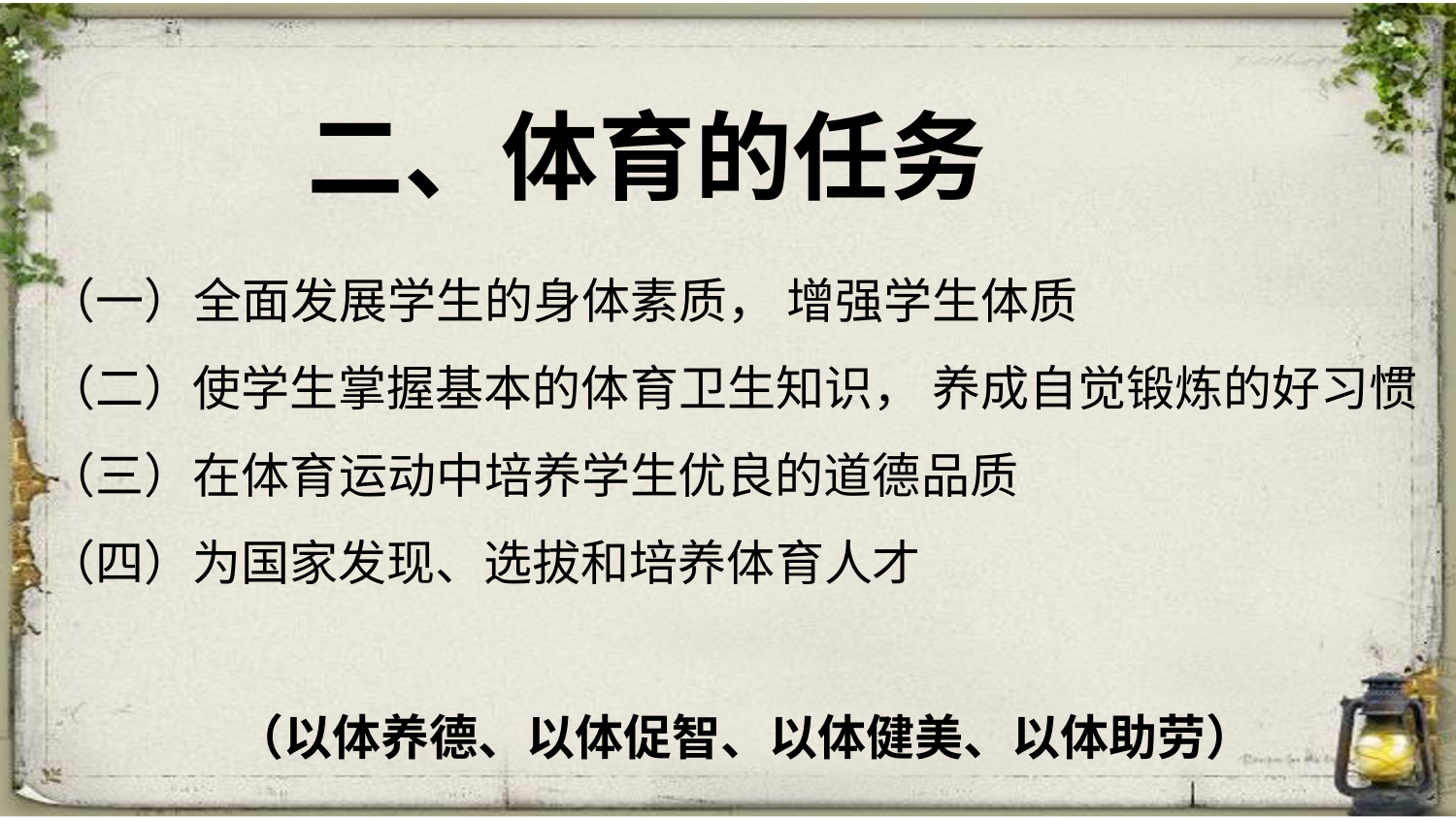

二、体育的任务
（一）全面发展学生的身体素质， 增强学生体质
（二）使学生掌握基本的体育卫生知识， 养成自觉锻炼的好习惯
（三）在体育运动中培养学生优良的道德品质
（四）为国家发现、选拔和培养体育人才

（以体养德、以体促智、以体健美、以体助劳）